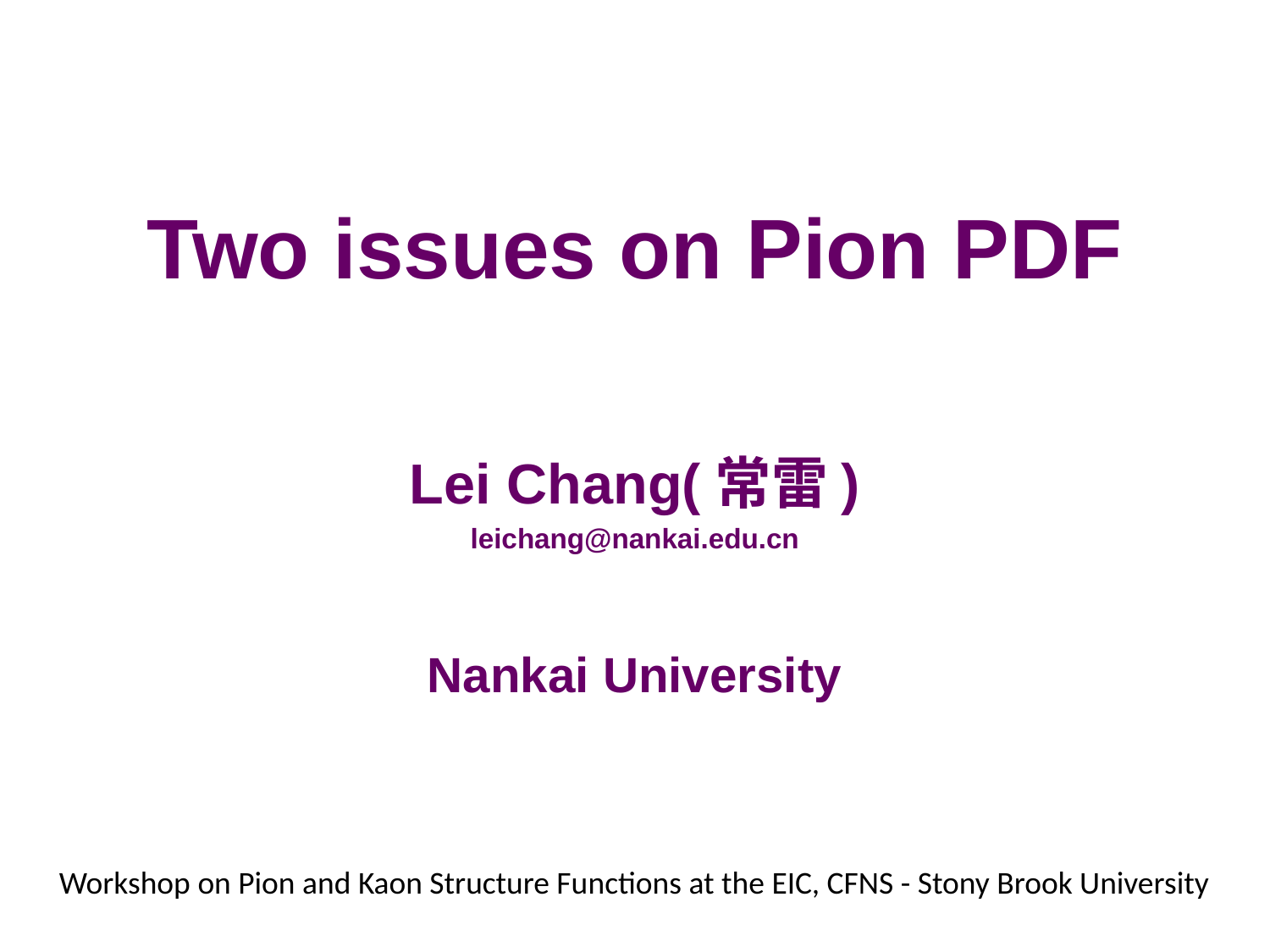

# Two issues on Pion PDF
Lei Chang(常雷)
leichang@nankai.edu.cn

Nankai University
Workshop on Pion and Kaon Structure Functions at the EIC, CFNS - Stony Brook University